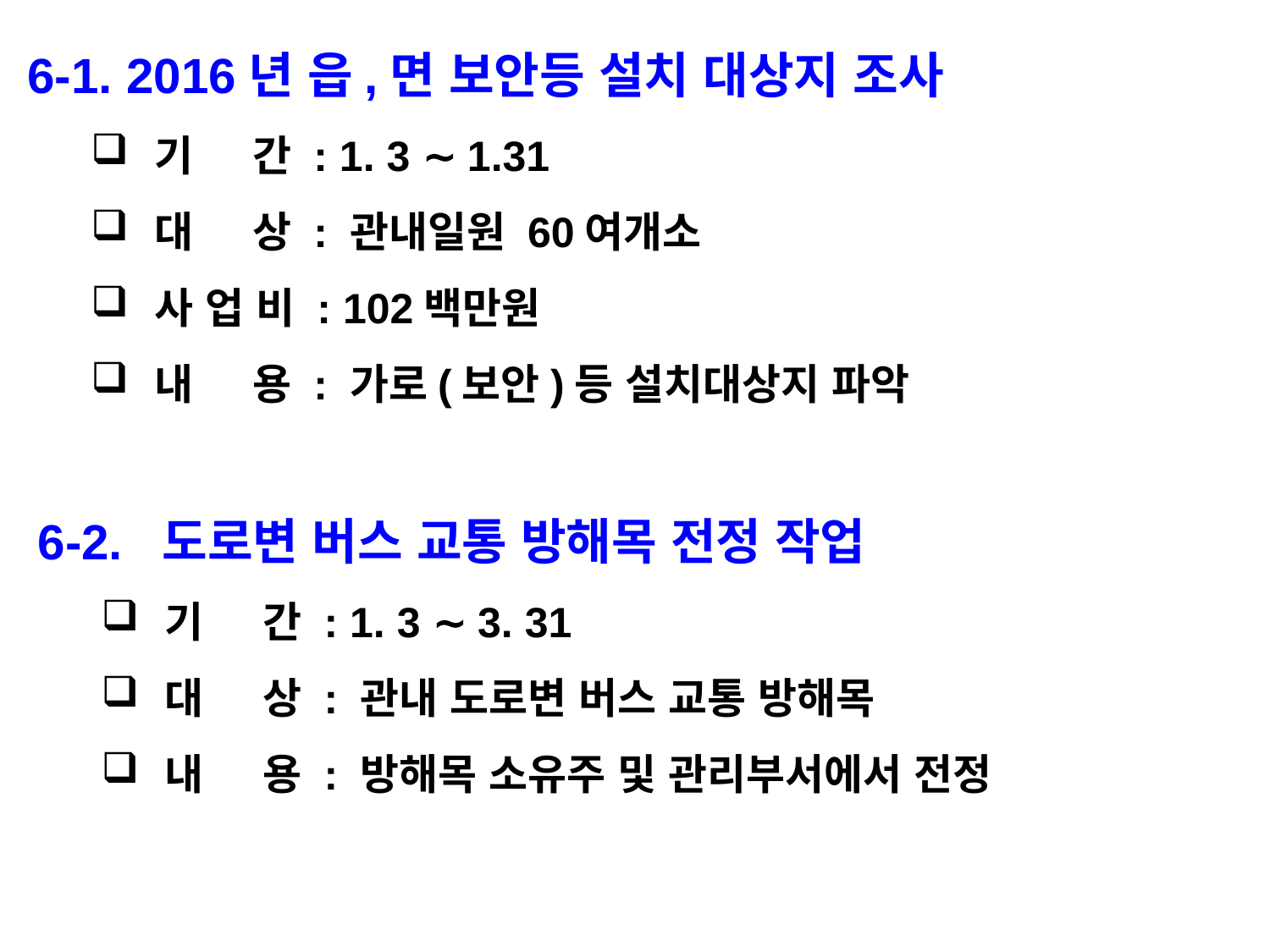

6-1. 2016년 읍,면 보안등 설치 대상지 조사
기     간 : 1. 3 ∼ 1.31
대     상 : 관내일원 60여개소
사 업 비 : 102백만원
내     용 : 가로(보안)등 설치대상지 파악

6-2.  도로변 버스 교통 방해목 전정 작업
기     간 : 1. 3 ∼ 3. 31
대     상 : 관내 도로변 버스 교통 방해목
내     용 : 방해목 소유주 및 관리부서에서 전정